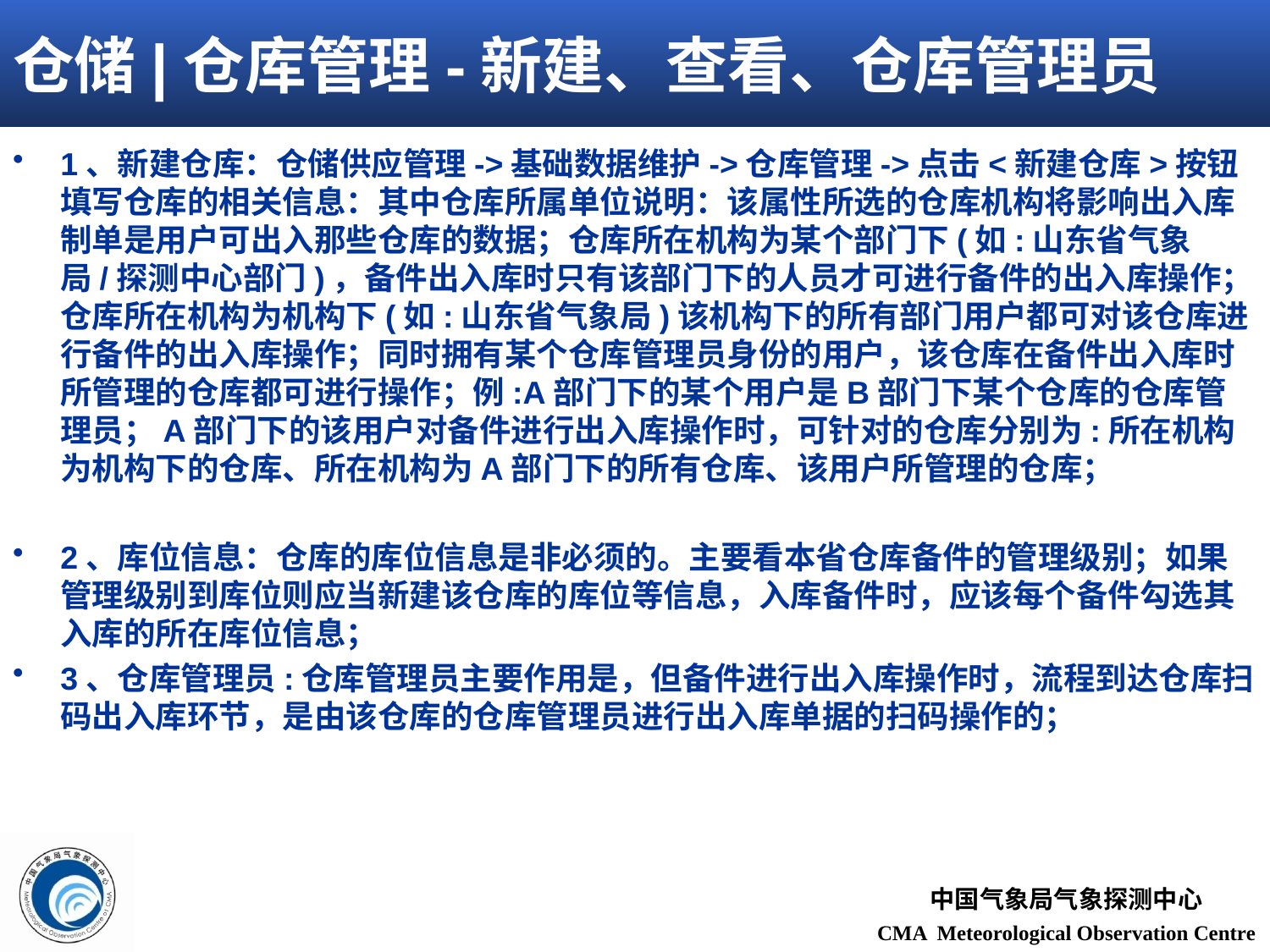

# 仓储|仓库管理-新建、查看、仓库管理员
1、新建仓库：仓储供应管理->基础数据维护->仓库管理->点击<新建仓库>按钮填写仓库的相关信息：其中仓库所属单位说明：该属性所选的仓库机构将影响出入库制单是用户可出入那些仓库的数据；仓库所在机构为某个部门下(如:山东省气象局/探测中心部门)，备件出入库时只有该部门下的人员才可进行备件的出入库操作；仓库所在机构为机构下(如:山东省气象局)该机构下的所有部门用户都可对该仓库进行备件的出入库操作；同时拥有某个仓库管理员身份的用户，该仓库在备件出入库时所管理的仓库都可进行操作；例:A部门下的某个用户是B部门下某个仓库的仓库管理员；A部门下的该用户对备件进行出入库操作时，可针对的仓库分别为:所在机构为机构下的仓库、所在机构为A部门下的所有仓库、该用户所管理的仓库；

2、库位信息：仓库的库位信息是非必须的。主要看本省仓库备件的管理级别；如果管理级别到库位则应当新建该仓库的库位等信息，入库备件时，应该每个备件勾选其入库的所在库位信息；
3、仓库管理员:仓库管理员主要作用是，但备件进行出入库操作时，流程到达仓库扫码出入库环节，是由该仓库的仓库管理员进行出入库单据的扫码操作的；